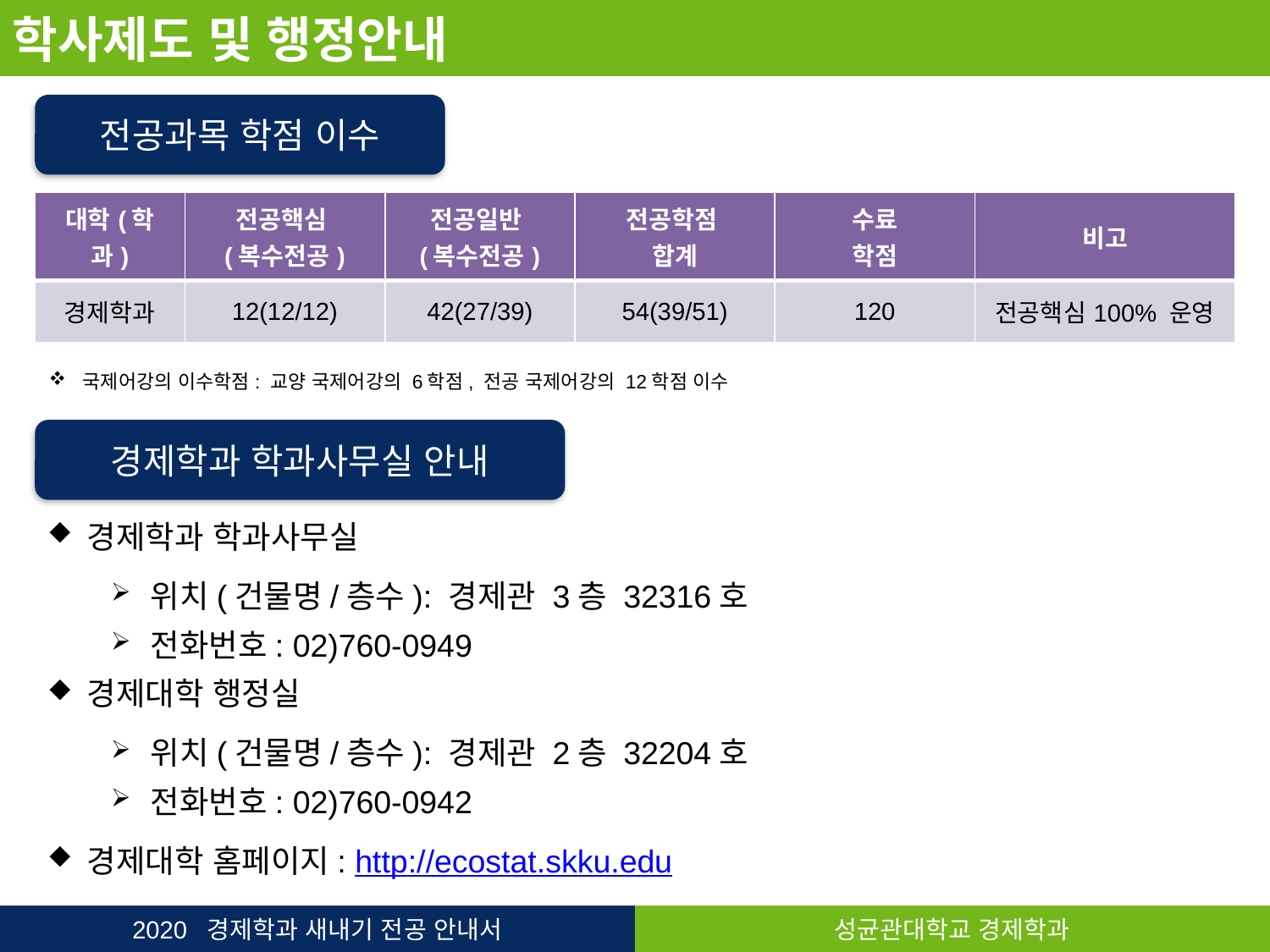

학사제도 및 행정안내
전공과목 학점 이수
| 대학(학과) | 전공핵심 (복수전공) | 전공일반 (복수전공) | 전공학점 합계 | 수료 학점 | 비고 |
| --- | --- | --- | --- | --- | --- |
| 경제학과 | 12(12/12) | 42(27/39) | 54(39/51) | 120 | 전공핵심100% 운영 |
 국제어강의 이수학점: 교양 국제어강의 6학점, 전공 국제어강의 12학점 이수
경제학과 학과사무실 안내
경제학과 학과사무실
위치(건물명/층수): 경제관 3층 32316호
전화번호: 02)760-0949
경제대학 행정실
위치(건물명/층수): 경제관 2층 32204호
전화번호: 02)760-0942
경제대학 홈페이지: http://ecostat.skku.edu